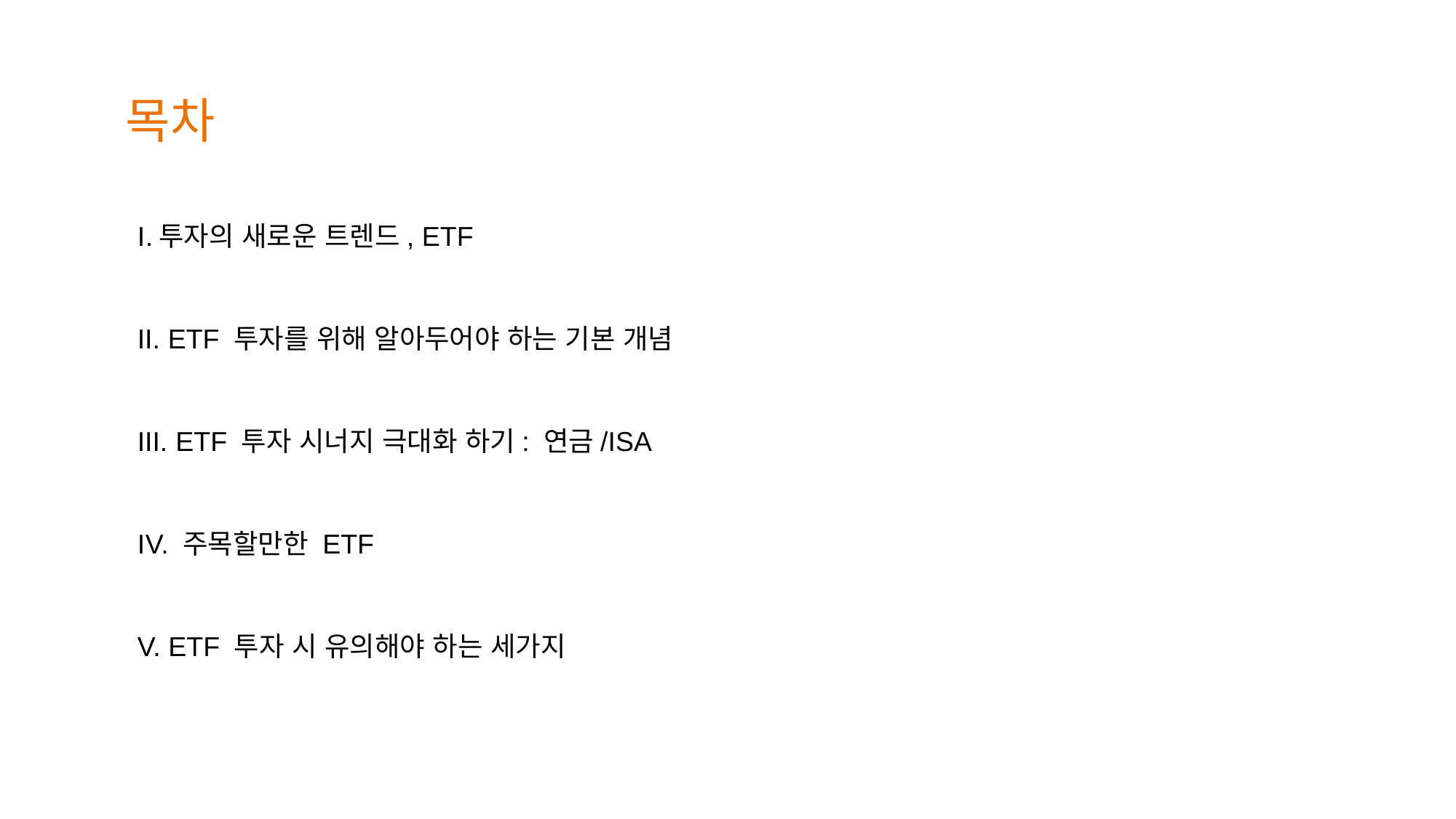

투자의 새로운 트렌드, ETF

 ETF 투자를 위해 알아두어야 하는 기본 개념

 ETF 투자 시너지 극대화 하기: 연금/ISA

 주목할만한 ETF

 ETF 투자 시 유의해야 하는 세가지